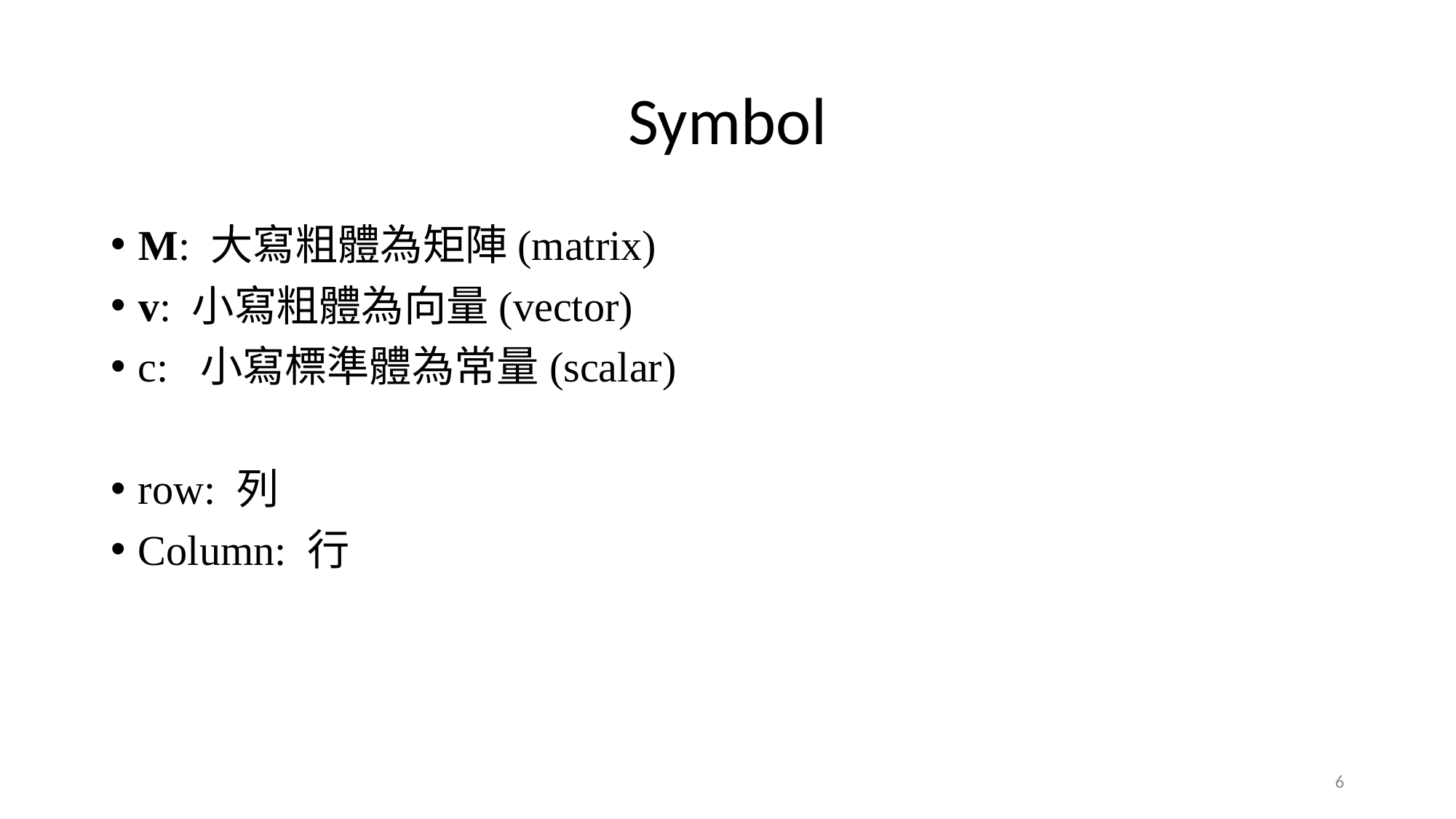

# Symbol
M: 大寫粗體為矩陣(matrix)
v: 小寫粗體為向量(vector)
c:  小寫標準體為常量(scalar)

row: 列
Column: 行
6